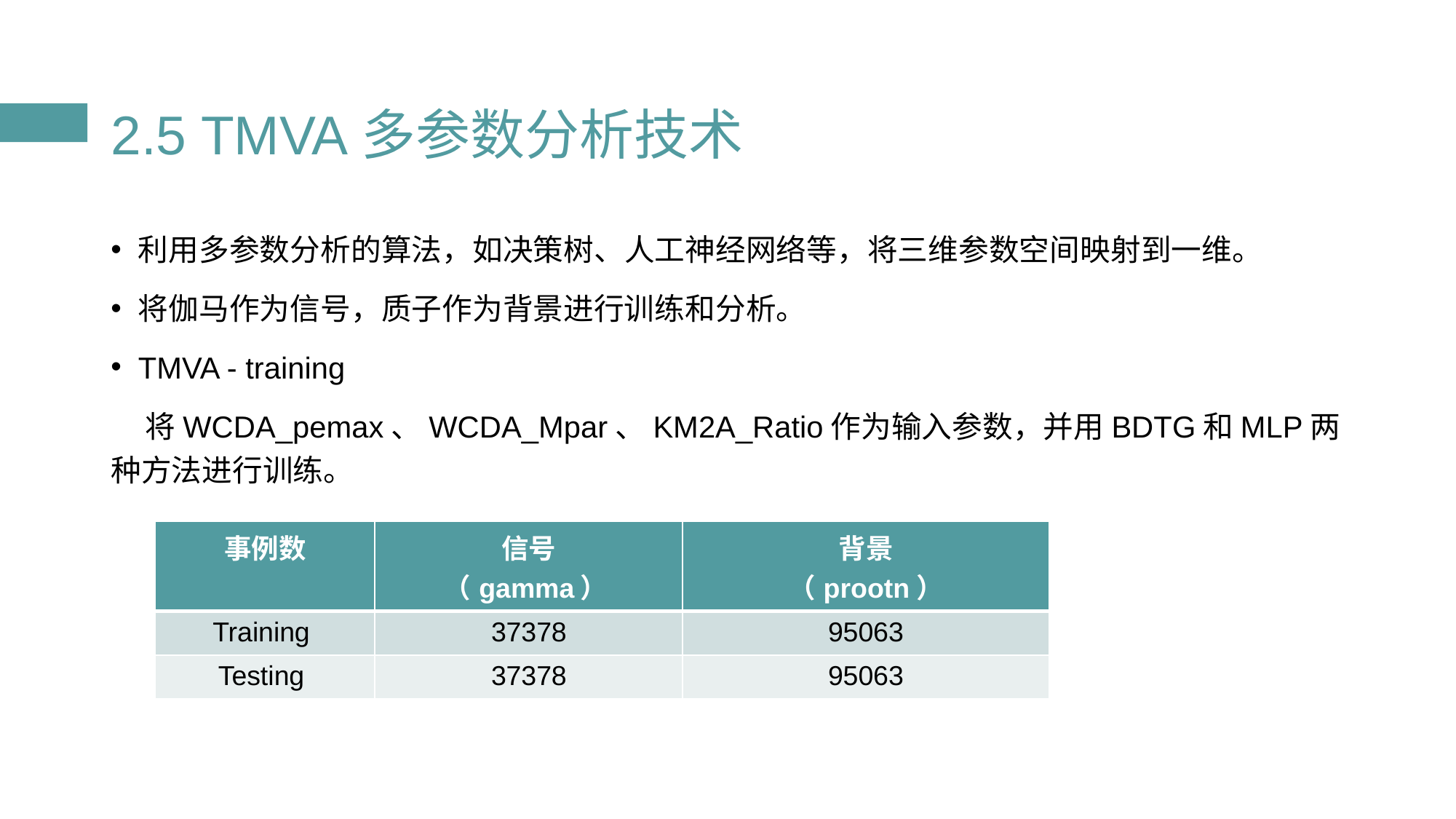

# 2.5 TMVA多参数分析技术
利用多参数分析的算法，如决策树、人工神经网络等，将三维参数空间映射到一维。
将伽马作为信号，质子作为背景进行训练和分析。
TMVA - training
    将WCDA_pemax、WCDA_Mpar、KM2A_Ratio作为输入参数，并用BDTG和MLP两种方法进行训练。
| 事例数 | 信号 （gamma） | 背景 （prootn） |
| --- | --- | --- |
| Training | 37378 | 95063 |
| Testing | 37378 | 95063 |